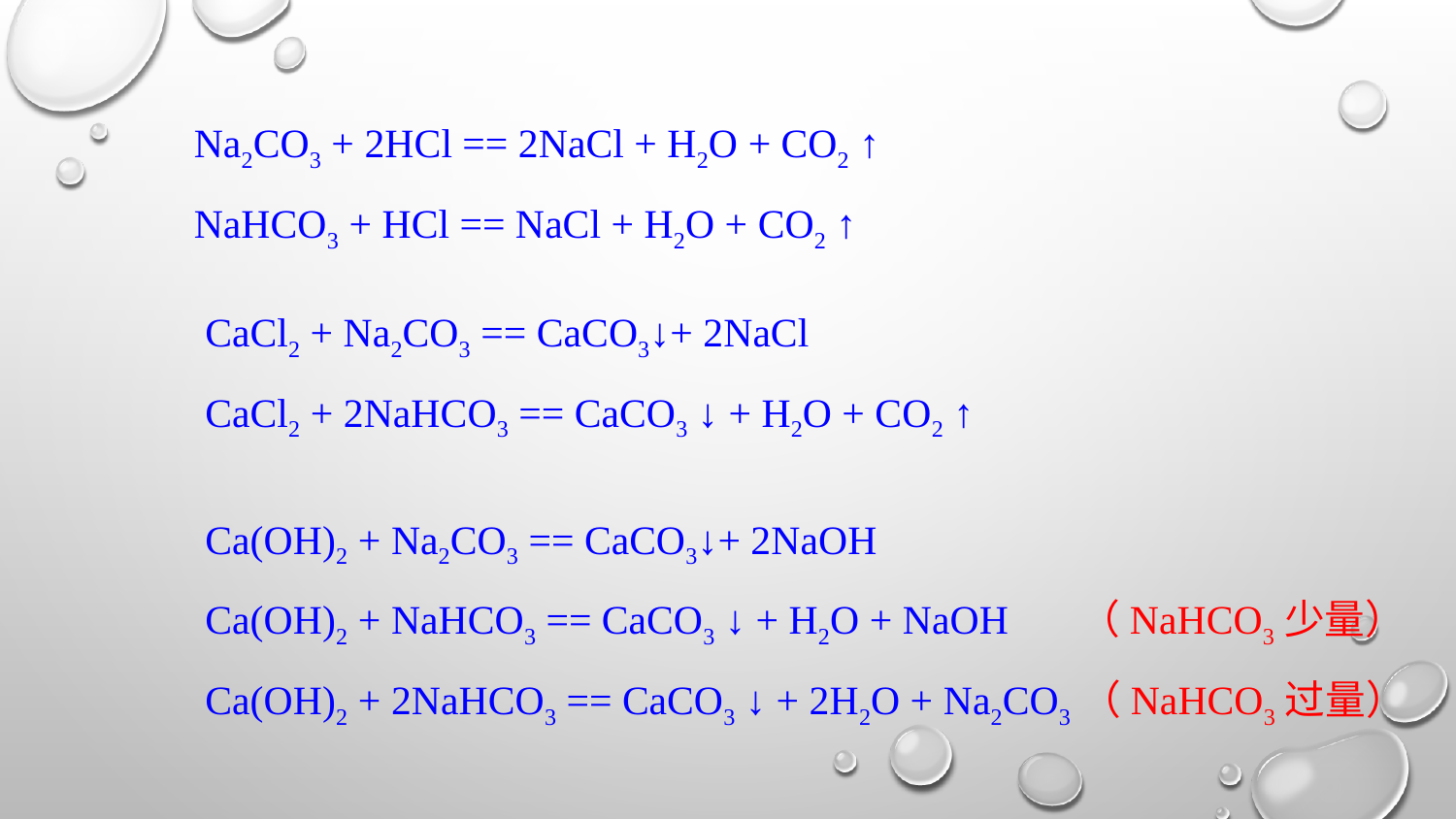

Na2CO3 + 2HCl == 2NaCl + H2O + CO2 ↑
NaHCO3 + HCl == NaCl + H2O + CO2 ↑
CaCl2 + Na2CO3 == CaCO3↓+ 2NaCl
CaCl2 + 2NaHCO3 == CaCO3 ↓ + H2O + CO2 ↑
Ca(OH)2 + Na2CO3 == CaCO3↓+ 2NaOH
Ca(OH)2 + NaHCO3 == CaCO3 ↓ + H2O + NaOH      （NaHCO3少量）
Ca(OH)2 + 2NaHCO3 == CaCO3 ↓ + 2H2O + Na2CO3（NaHCO3过量）